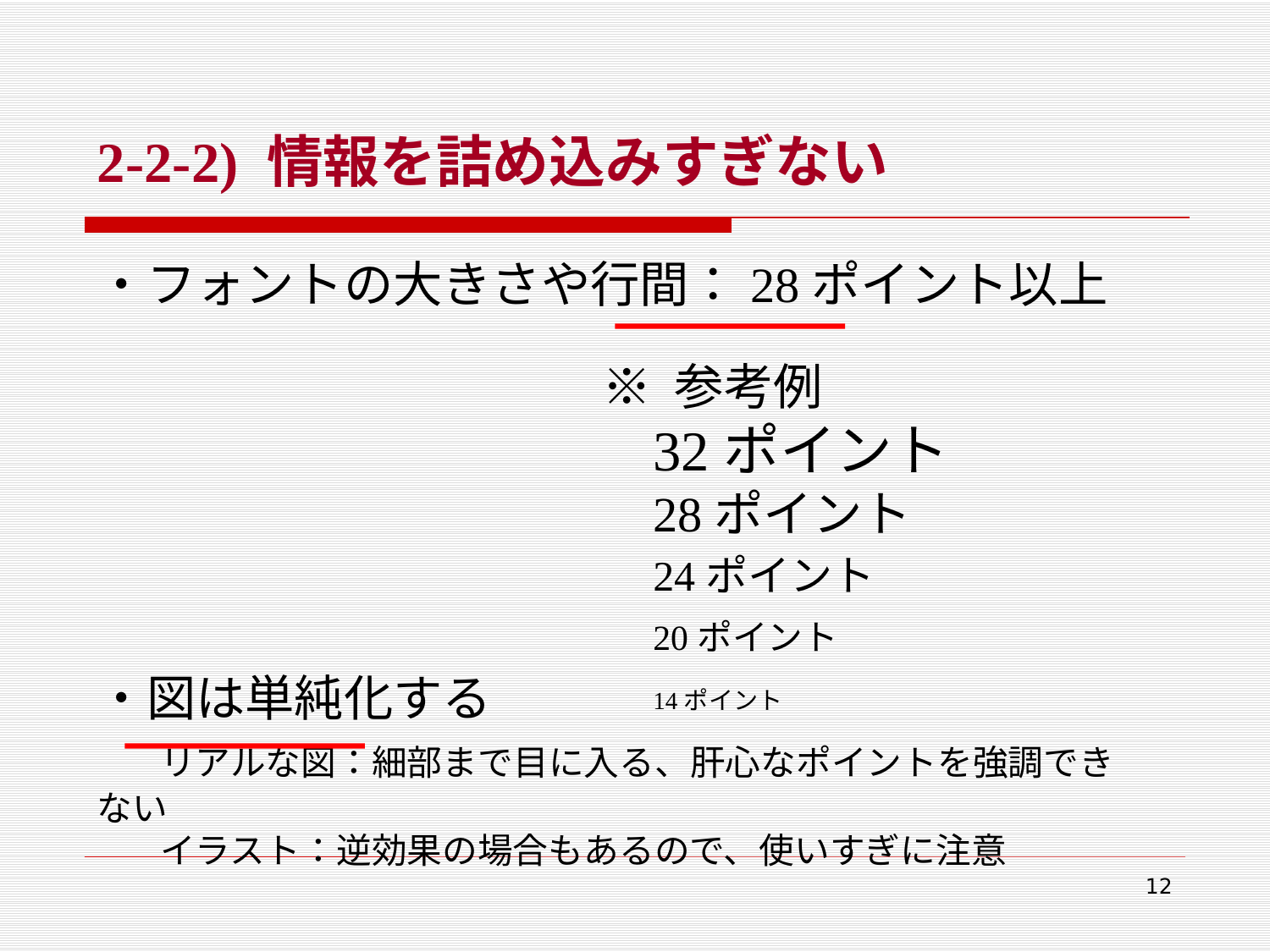

2-2-2) 情報を詰め込みすぎない

・フォントの大きさや行間：28ポイント以上

・図は単純化する
	リアルな図：細部まで目に入る、肝心なポイントを強調できない
	イラスト：逆効果の場合もあるので、使いすぎに注意

※ 参考例
	32ポイント
	28ポイント
	24ポイント
	20ポイント
	14ポイント

12